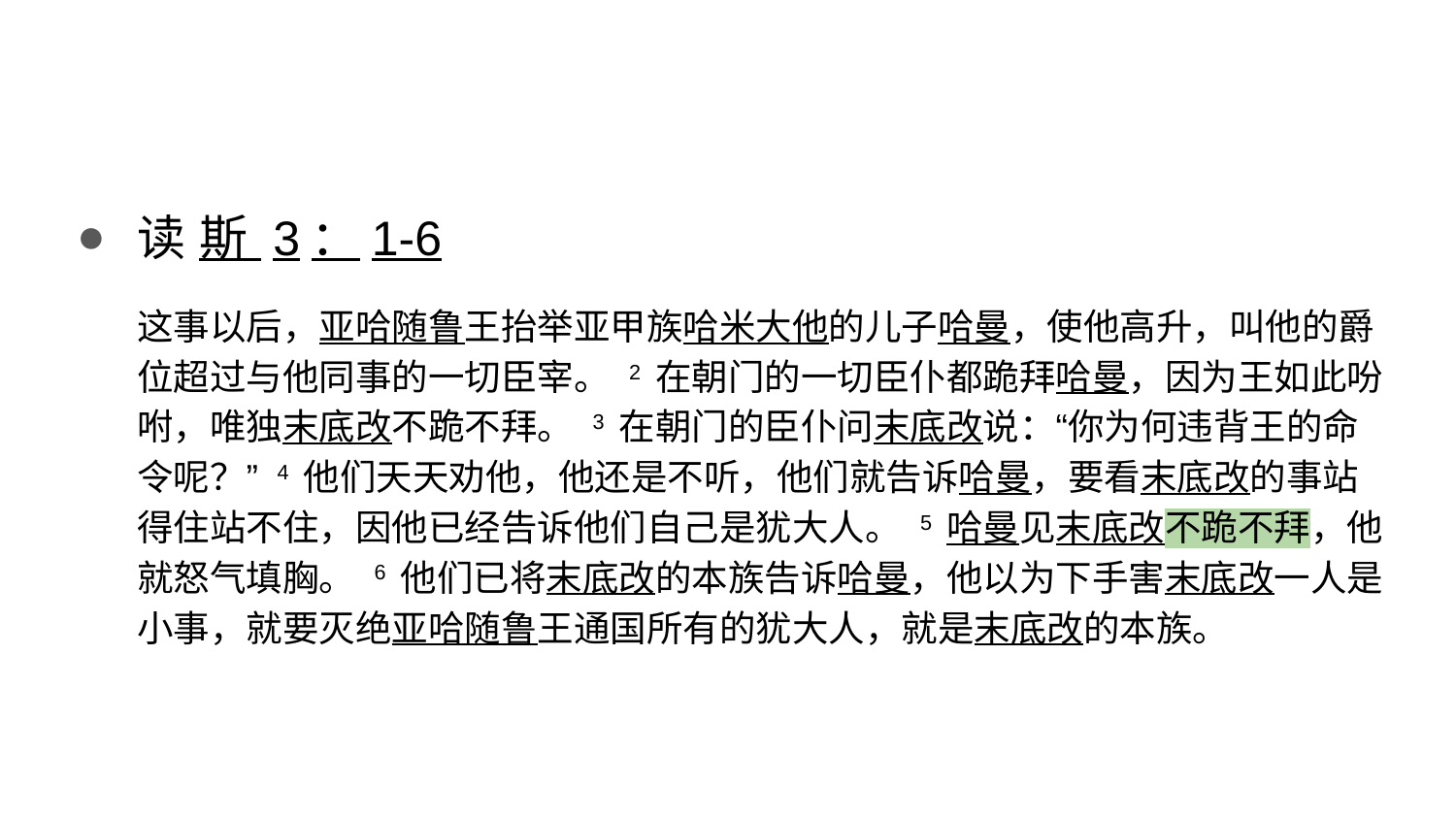

读 斯 3：1-6
这事以后，亚哈随鲁王抬举亚甲族哈米大他的儿子哈曼，使他高升，叫他的爵位超过与他同事的一切臣宰。 2 在朝门的一切臣仆都跪拜哈曼，因为王如此吩咐，唯独末底改不跪不拜。 3 在朝门的臣仆问末底改说：“你为何违背王的命令呢？” 4 他们天天劝他，他还是不听，他们就告诉哈曼，要看末底改的事站得住站不住，因他已经告诉他们自己是犹大人。 5 哈曼见末底改不跪不拜，他就怒气填胸。 6 他们已将末底改的本族告诉哈曼，他以为下手害末底改一人是小事，就要灭绝亚哈随鲁王通国所有的犹大人，就是末底改的本族。